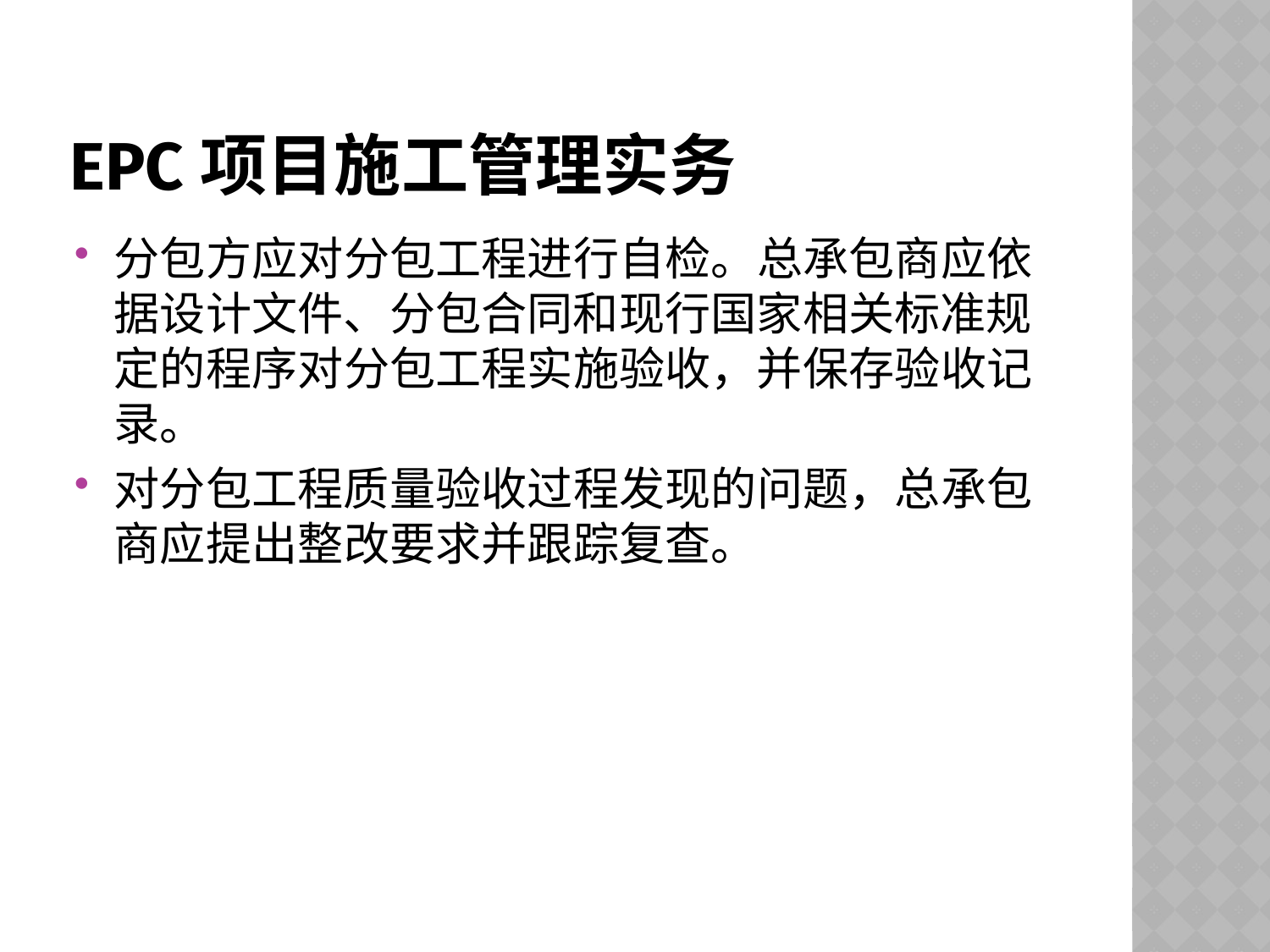

# EPC项目施工管理实务
分包方应对分包工程进行自检。总承包商应依据设计文件、分包合同和现行国家相关标准规定的程序对分包工程实施验收，并保存验收记录。
对分包工程质量验收过程发现的问题，总承包商应提出整改要求并跟踪复查。